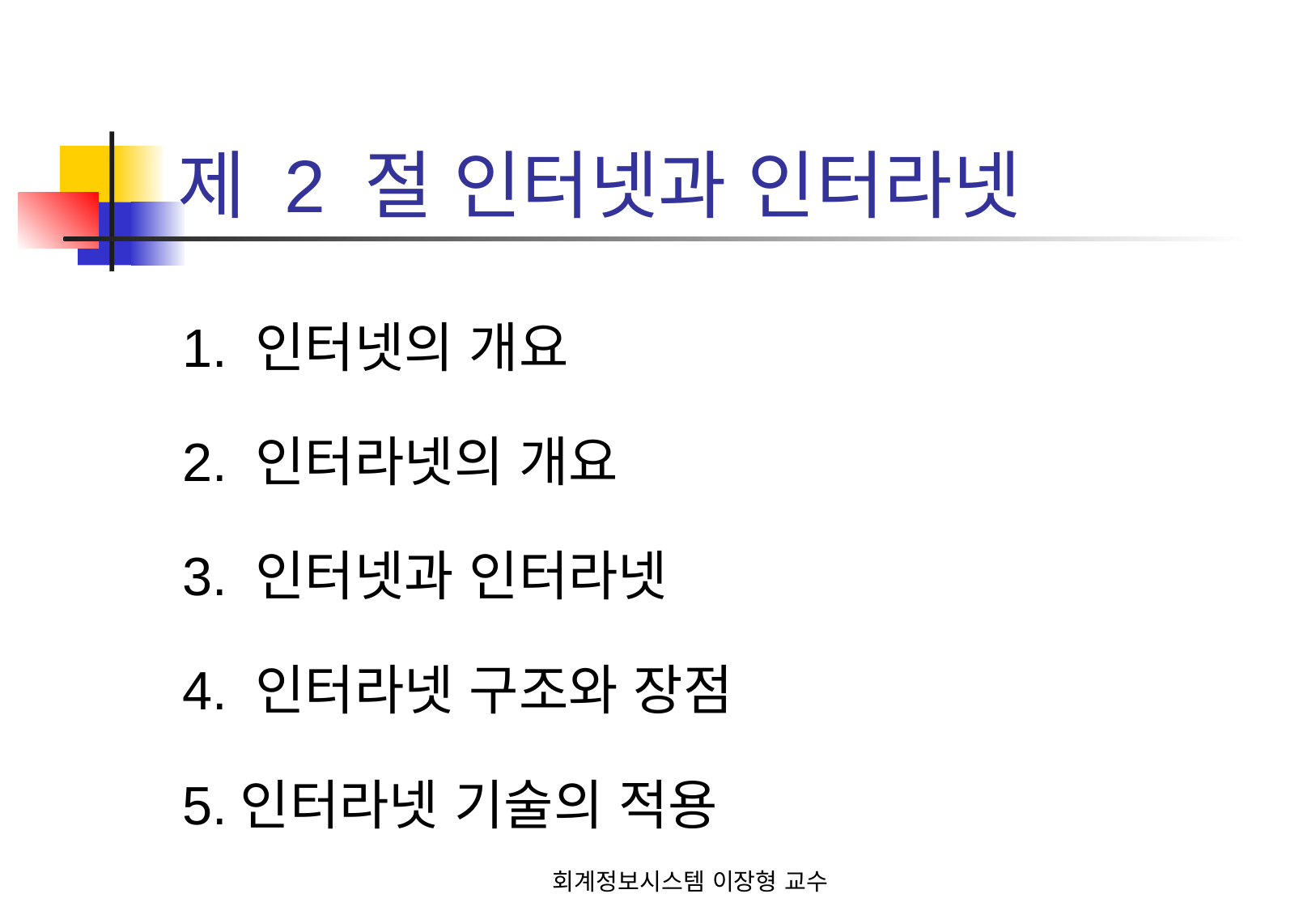

# 제 2 절 인터넷과 인터라넷
1. 인터넷의 개요
2. 인터라넷의 개요
3. 인터넷과 인터라넷
4. 인터라넷 구조와 장점
5.인터라넷 기술의 적용

회계정보시스템 이장형 교수